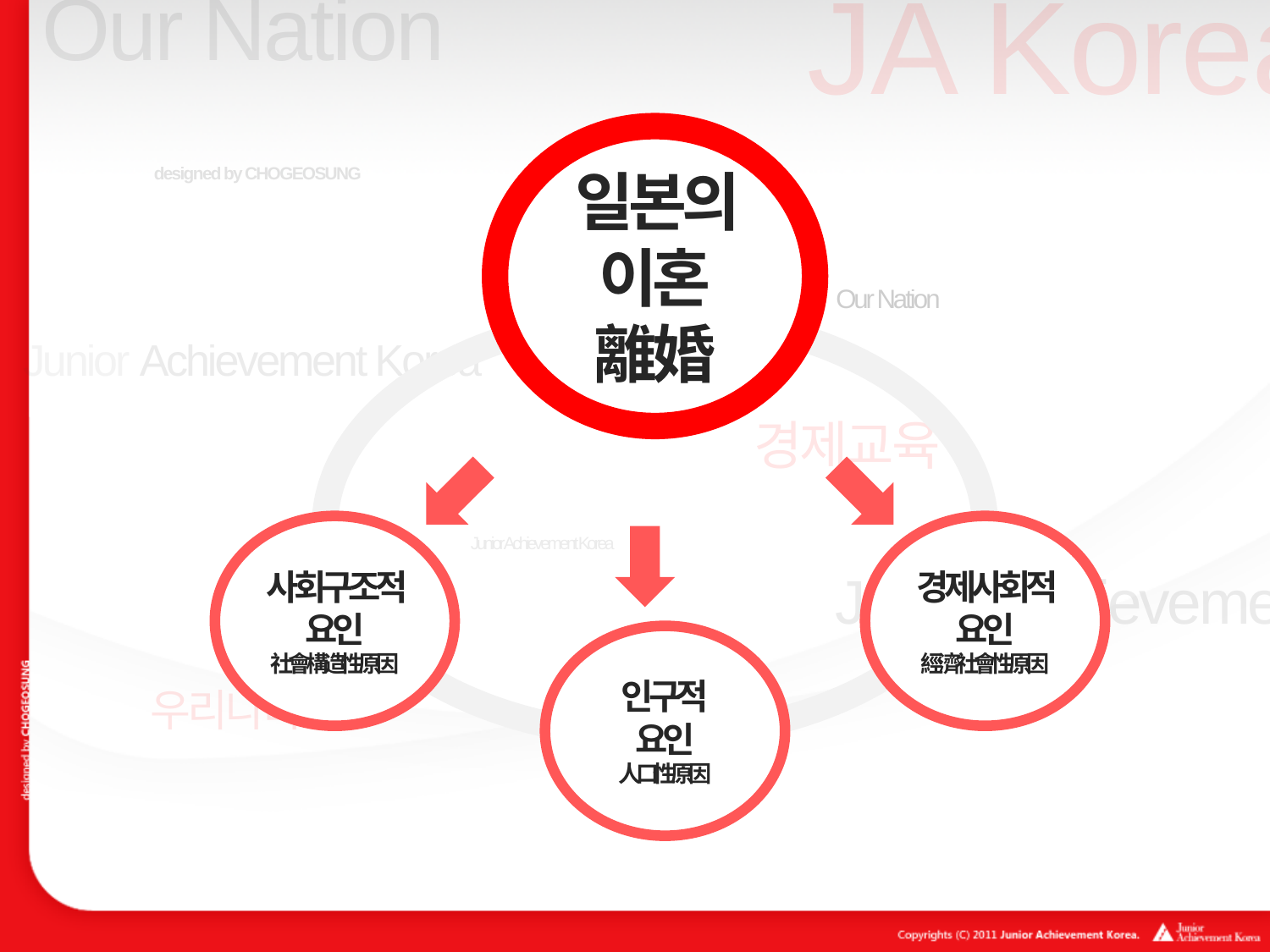

일본의이혼
離婚

사회구조적요인
社會構造性原因
경제사회적요인
經濟社會性原因

인구적
요인
人口性原因